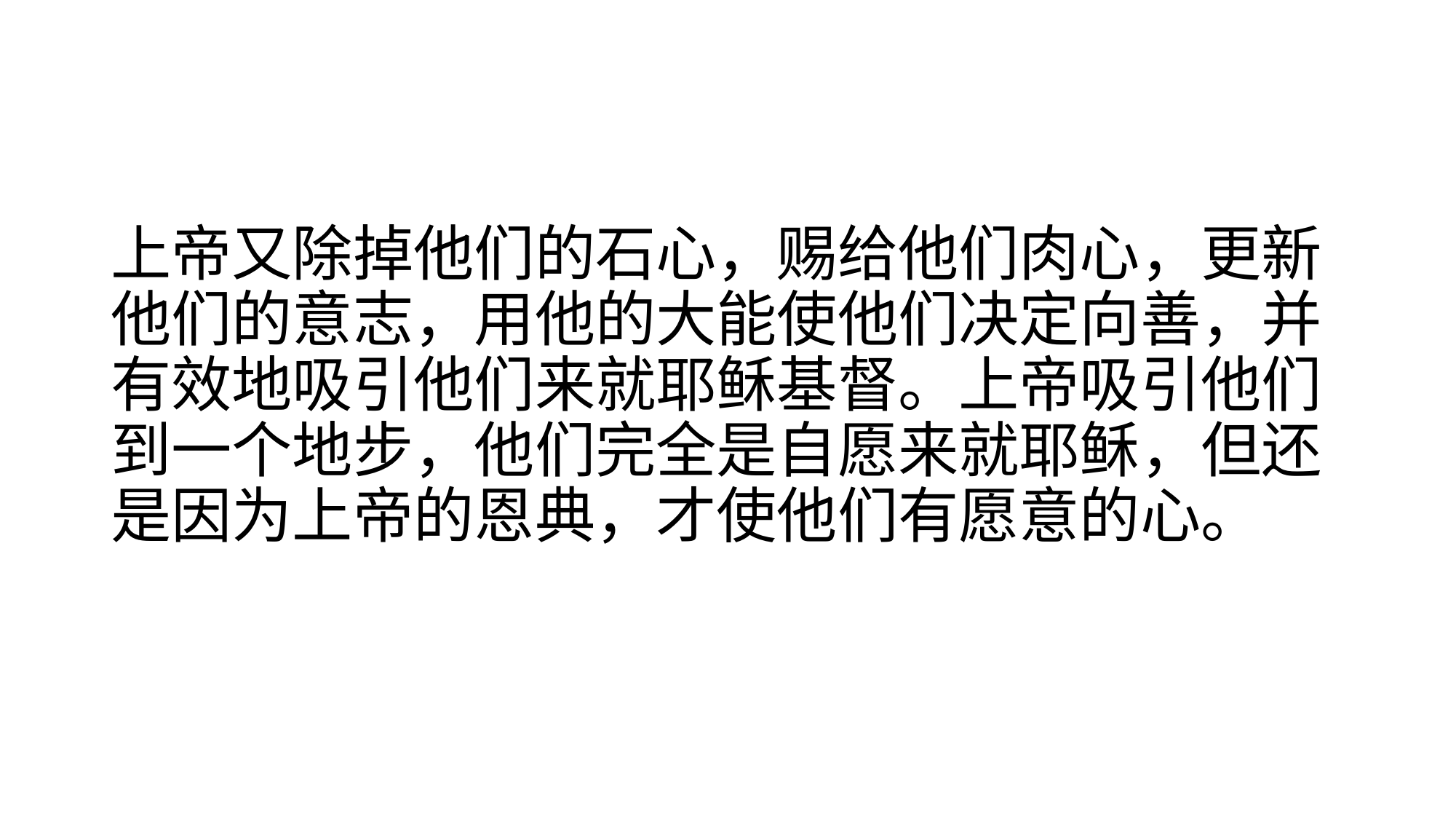

#
上帝又除掉他们的石心，赐给他们肉心，更新他们的意志，用他的大能使他们决定向善，并有效地吸引他们来就耶稣基督。上帝吸引他们到一个地步，他们完全是自愿来就耶稣，但还是因为上帝的恩典，才使他们有愿意的心。